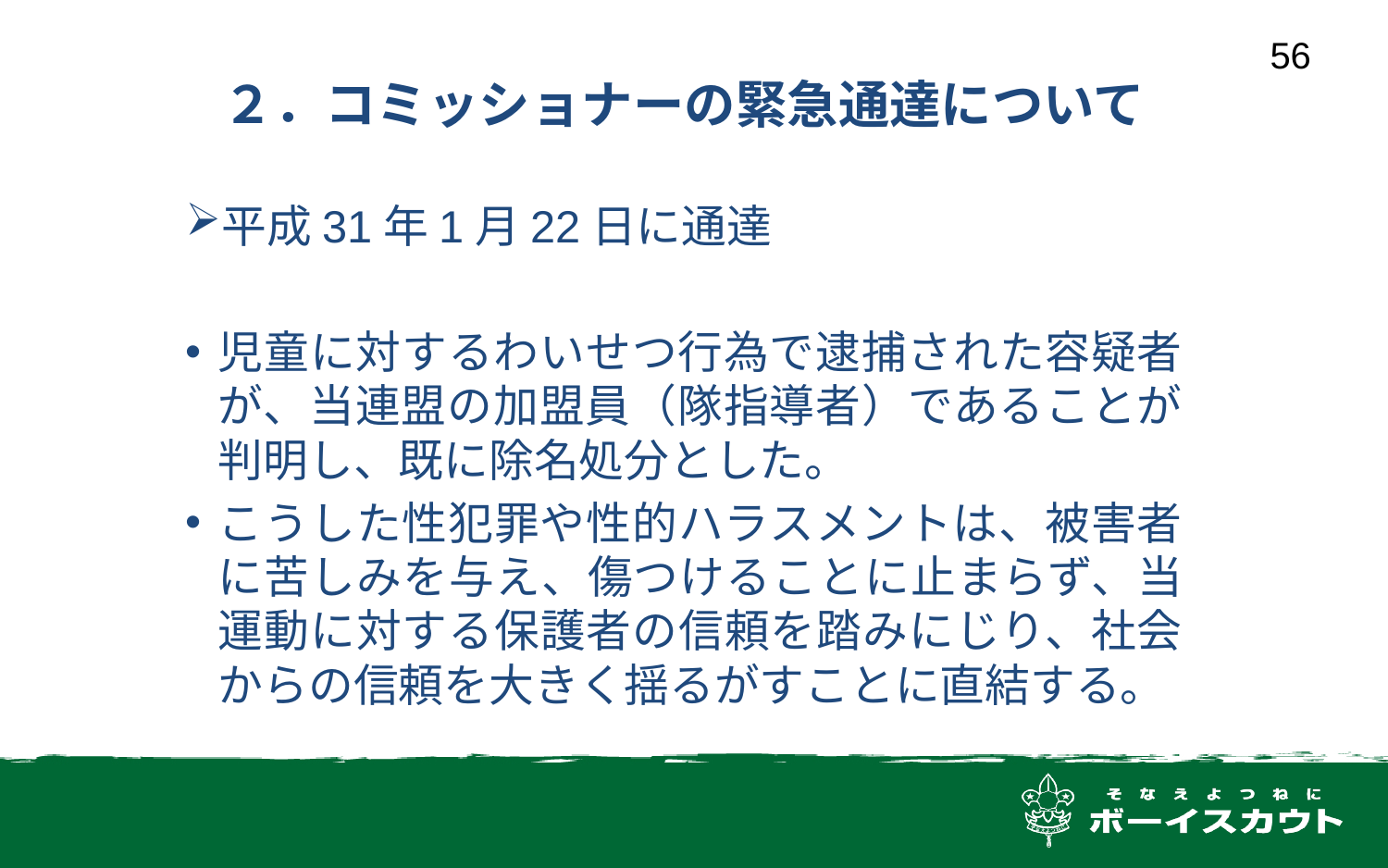

２．コミッショナーの緊急通達について
56
平成31年1月22日に通達

児童に対するわいせつ行為で逮捕された容疑者が、当連盟の加盟員（隊指導者）であることが判明し、既に除名処分とした。
こうした性犯罪や性的ハラスメントは、被害者に苦しみを与え、傷つけることに止まらず、当運動に対する保護者の信頼を踏みにじり、社会からの信頼を大きく揺るがすことに直結する。